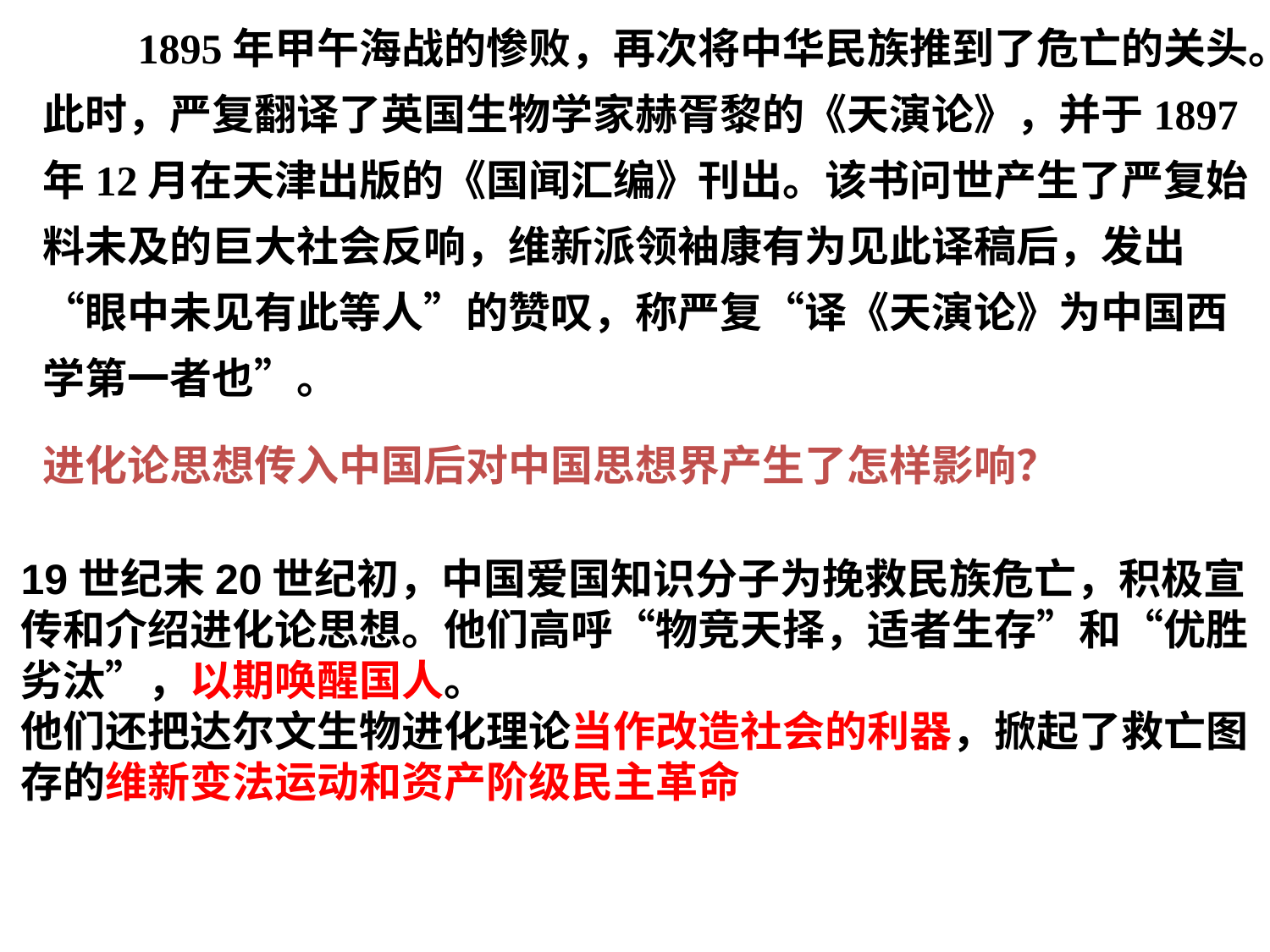

1895年甲午海战的惨败，再次将中华民族推到了危亡的关头。此时，严复翻译了英国生物学家赫胥黎的《天演论》，并于1897年12月在天津出版的《国闻汇编》刊出。该书问世产生了严复始料未及的巨大社会反响，维新派领袖康有为见此译稿后，发出“眼中未见有此等人”的赞叹，称严复“译《天演论》为中国西学第一者也”。
进化论思想传入中国后对中国思想界产生了怎样影响？
19世纪末20世纪初，中国爱国知识分子为挽救民族危亡，积极宣传和介绍进化论思想。他们高呼“物竞天择，适者生存”和“优胜劣汰”，以期唤醒国人。
他们还把达尔文生物进化理论当作改造社会的利器，掀起了救亡图存的维新变法运动和资产阶级民主革命